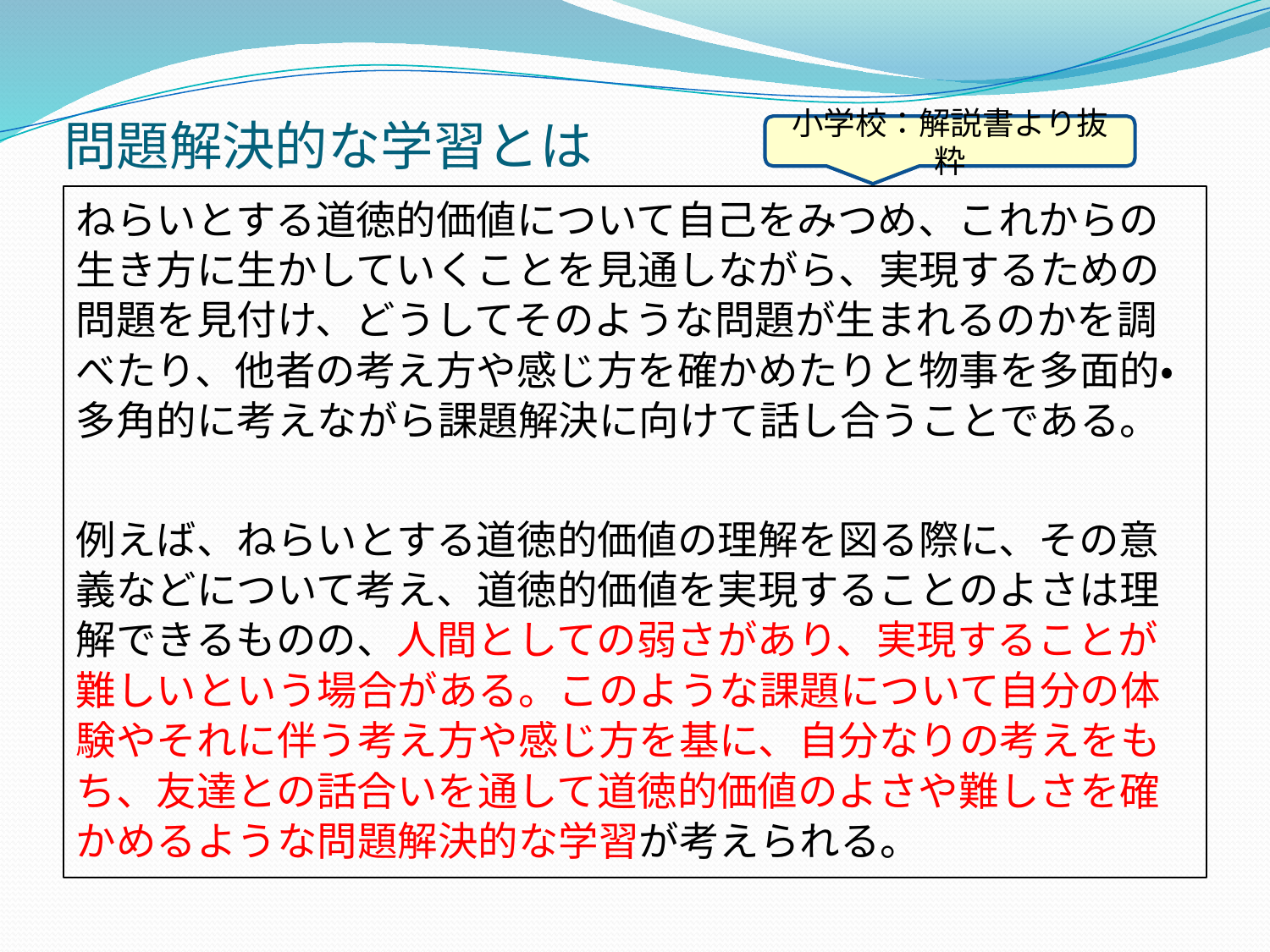

# 問題解決的な学習とは
小学校：解説書より抜粋
ねらいとする道徳的価値について自己をみつめ、これからの生き方に生かしていくことを見通しながら、実現するための問題を見付け、どうしてそのような問題が生まれるのかを調べたり、他者の考え方や感じ方を確かめたりと物事を多面的・多角的に考えながら課題解決に向けて話し合うことである。

例えば、ねらいとする道徳的価値の理解を図る際に、その意義などについて考え、道徳的価値を実現することのよさは理解できるものの、人間としての弱さがあり、実現することが難しいという場合がある。このような課題について自分の体験やそれに伴う考え方や感じ方を基に、自分なりの考えをもち、友達との話合いを通して道徳的価値のよさや難しさを確かめるような問題解決的な学習が考えられる。